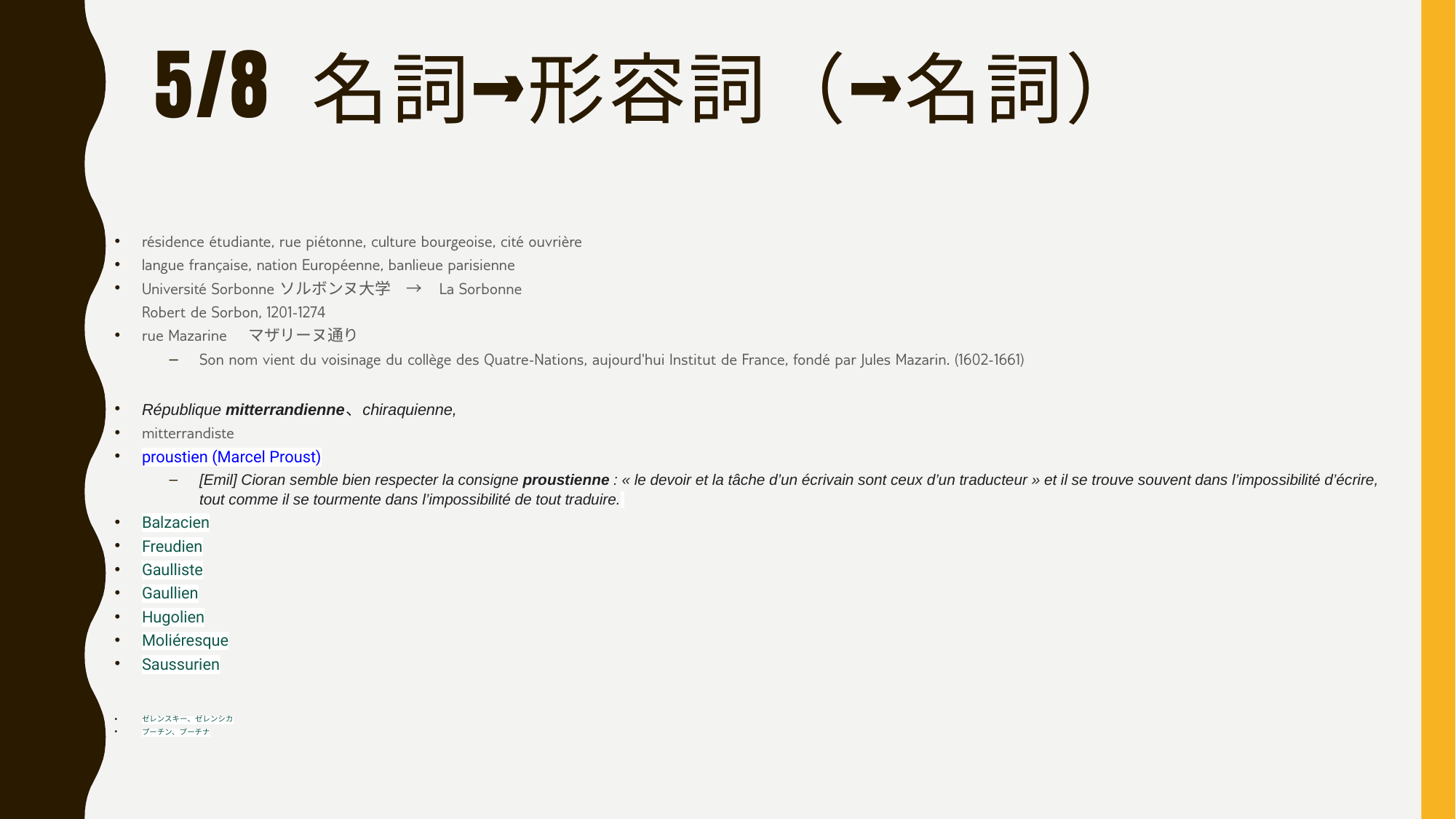

# 5/8 名詞→形容詞（→名詞）
résidence étudiante, rue piétonne, culture bourgeoise, cité ouvrière
langue française, nation Européenne, banlieue parisienne
Université Sorbonne ソルボンヌ大学　→　La Sorbonne
	Robert de Sorbon, 1201-1274
rue Mazarine 　マザリーヌ通り
Son nom vient du voisinage du collège des Quatre-Nations, aujourd'hui Institut de France, fondé par Jules Mazarin. (1602-1661)

République mitterrandienne、chiraquienne,
mitterrandiste
proustien (Marcel Proust)
[Emil] Cioran semble bien respecter la consigne proustienne : « le devoir et la tâche d’un écrivain sont ceux d’un traducteur » et il se trouve souvent dans l’impossibilité d’écrire, tout comme il se tourmente dans l’impossibilité de tout traduire.
Balzacien
Freudien
Gaulliste
Gaullien
Hugolien
Moliéresque
Saussurien

ゼレンスキー、ゼレンシカ
プーチン、プーチナ